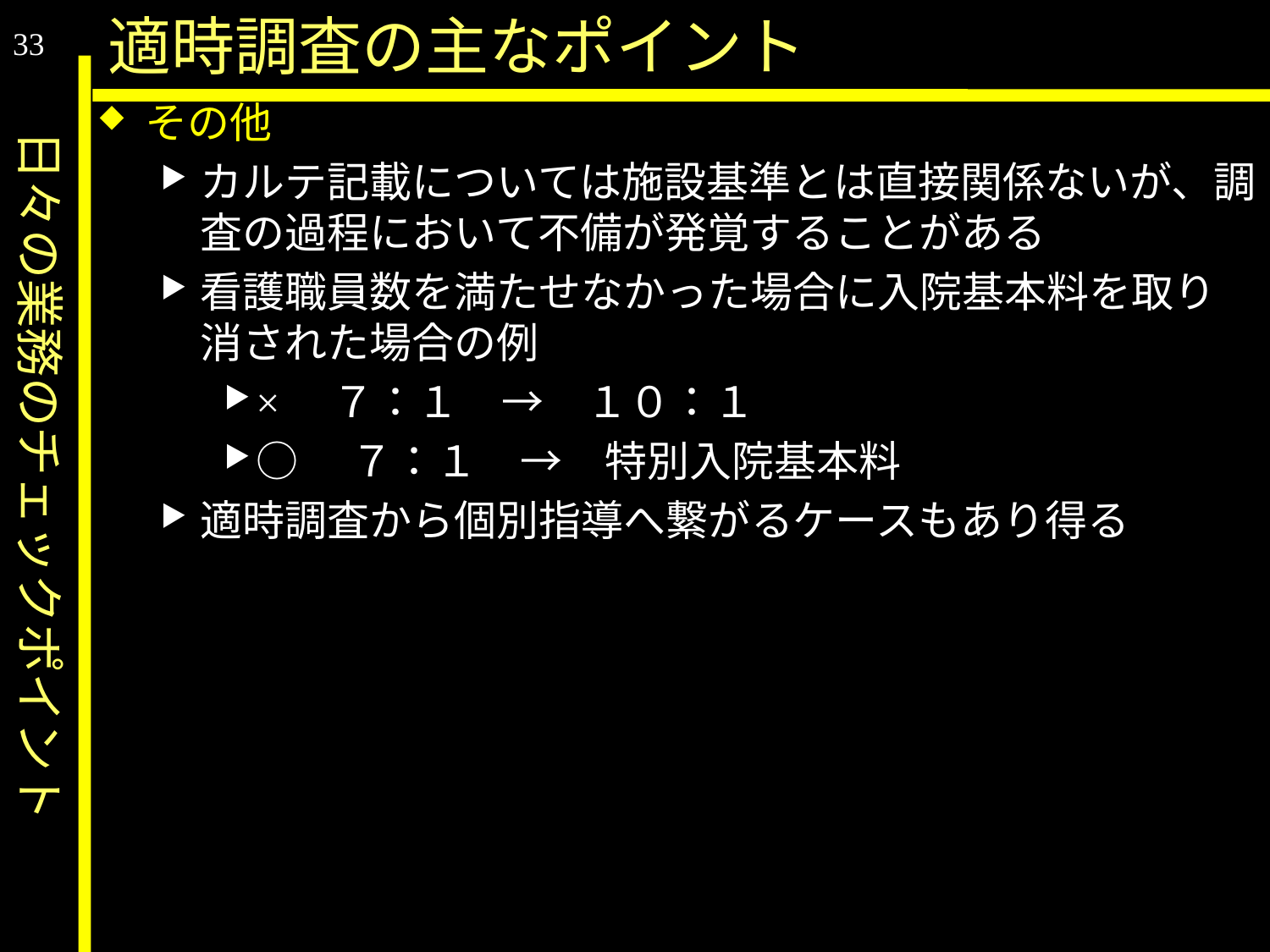

日々の業務のチェックポイント
適時調査の主なポイント
33

その他
カルテ記載については施設基準とは直接関係ないが、調査の過程において不備が発覚することがある
看護職員数を満たせなかった場合に入院基本料を取り消された場合の例
×　７：１　→　１０：１
○　７：１　→　特別入院基本料
適時調査から個別指導へ繋がるケースもあり得る